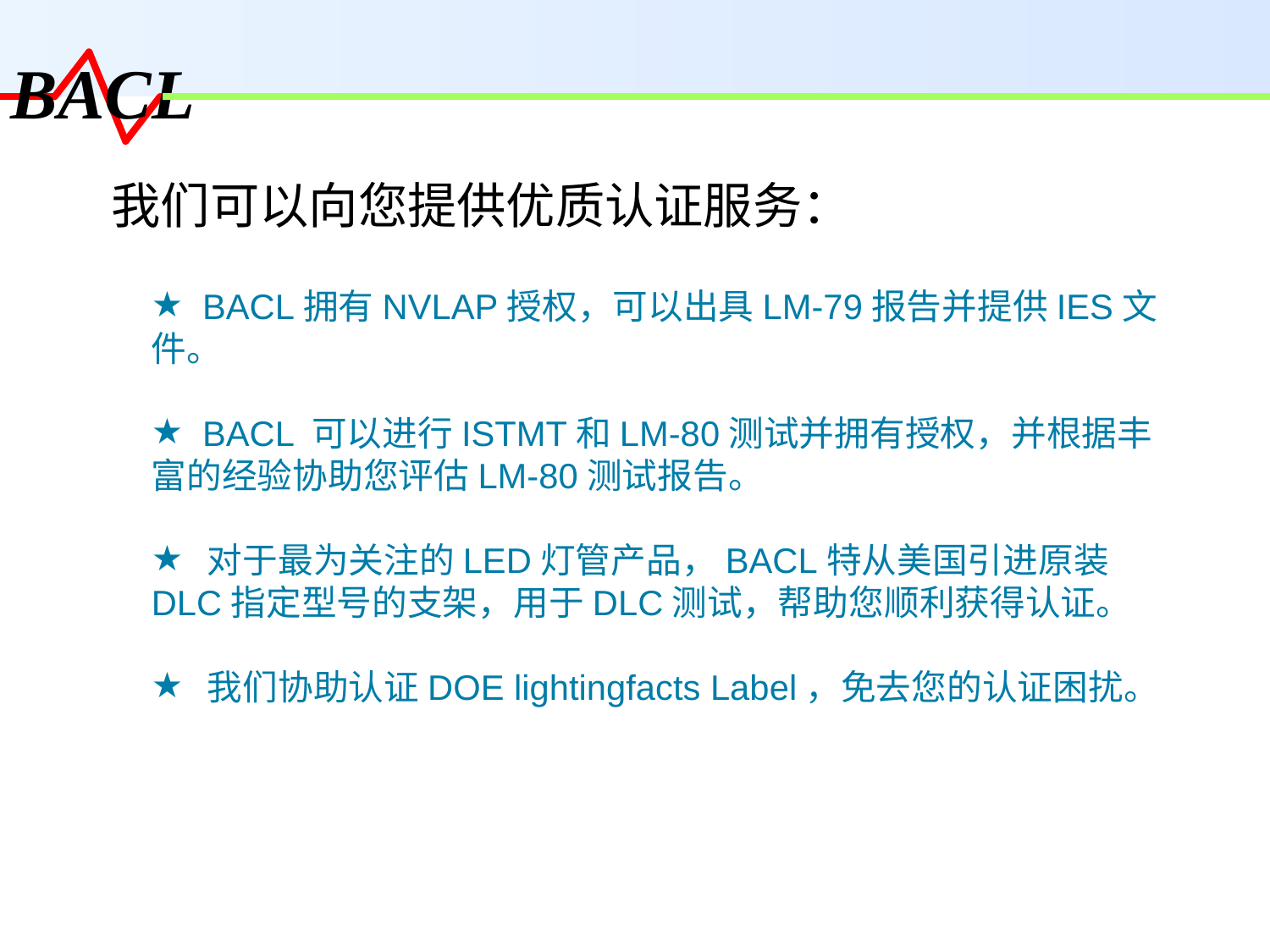

我们可以向您提供优质认证服务：
  BACL拥有NVLAP授权，可以出具LM-79报告并提供IES文件。
  BACL 可以进行ISTMT和LM-80测试并拥有授权，并根据丰富的经验协助您评估LM-80测试报告。
  对于最为关注的LED灯管产品，BACL特从美国引进原装DLC指定型号的支架，用于DLC测试，帮助您顺利获得认证。
  我们协助认证DOE lightingfacts Label，免去您的认证困扰。